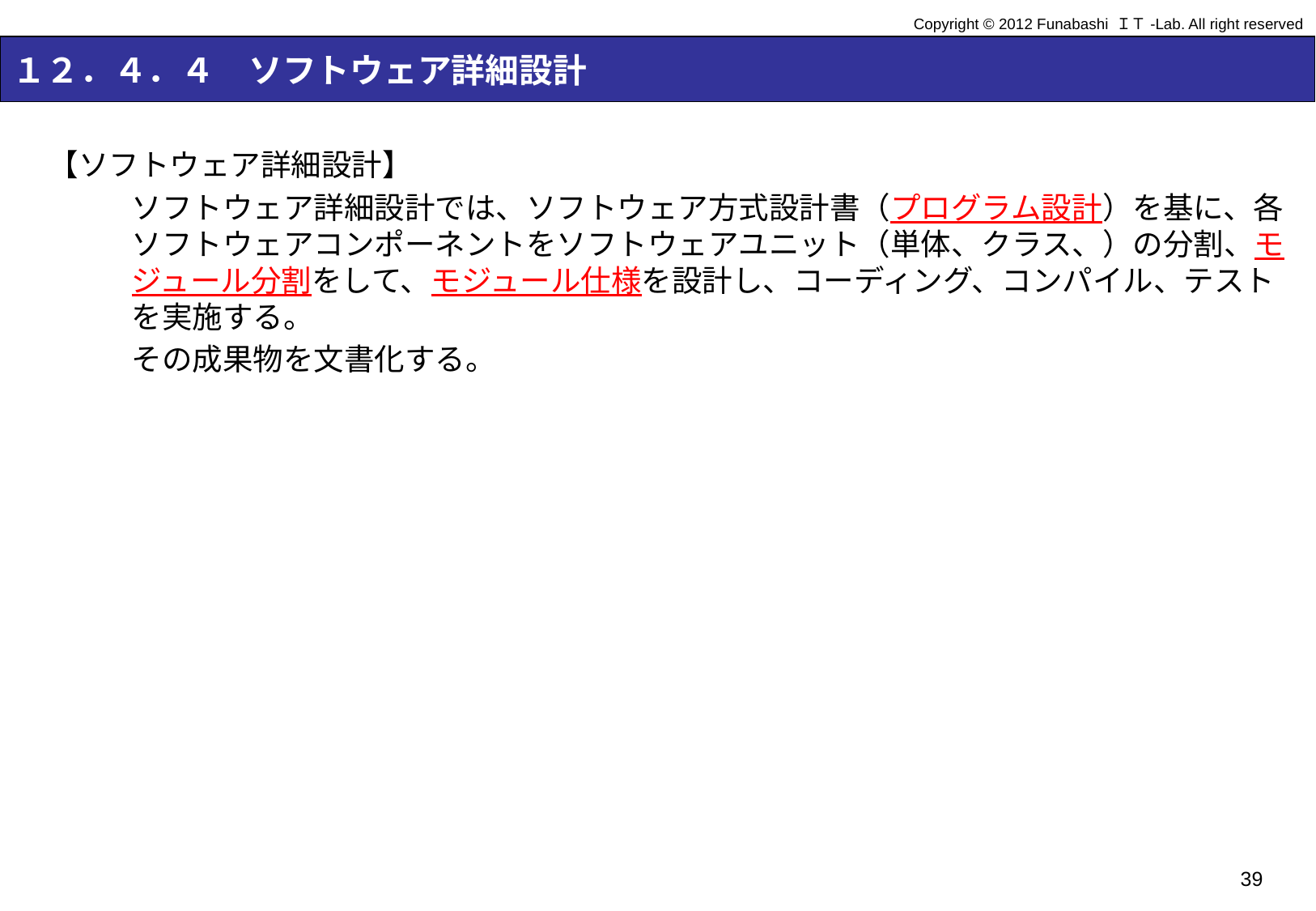

Copyright © 2012 Funabashi ＩＴ-Lab. All right reserved
# １２．４．４　ソフトウェア詳細設計
【ソフトウェア詳細設計】
ソフトウェア詳細設計では、ソフトウェア方式設計書（プログラム設計）を基に、各ソフトウェアコンポーネントをソフトウェアユニット（単体、クラス、）の分割、モジュール分割をして、モジュール仕様を設計し、コーディング、コンパイル、テストを実施する。
その成果物を文書化する。

39